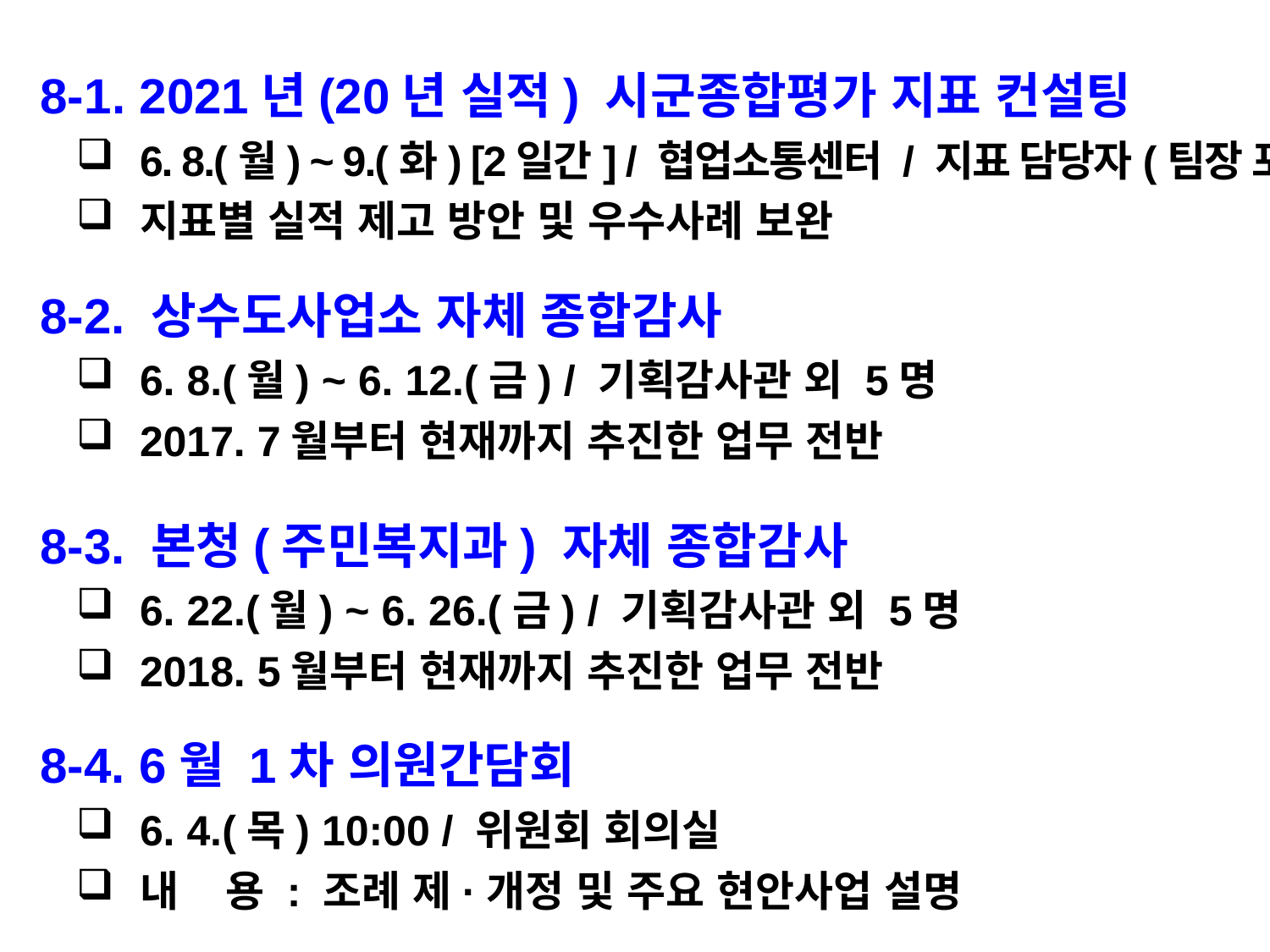

8-1. 2021년(20년 실적) 시군종합평가 지표 컨설팅
6. 8.(월) ~ 9.(화) [2일간] / 협업소통센터 / 지표 담당자(팀장 포함)
지표별 실적 제고 방안 및 우수사례 보완
  8-2. 상수도사업소 자체 종합감사
6. 8.(월) ~ 6. 12.(금) / 기획감사관 외 5명
2017. 7월부터 현재까지 추진한 업무 전반
  8-3. 본청(주민복지과) 자체 종합감사
6. 22.(월) ~ 6. 26.(금) / 기획감사관 외 5명
2018. 5월부터 현재까지 추진한 업무 전반
  8-4. 6월 1차 의원간담회
6. 4.(목) 10:00 / 위원회 회의실
내    용 : 조례 제·개정 및 주요 현안사업 설명